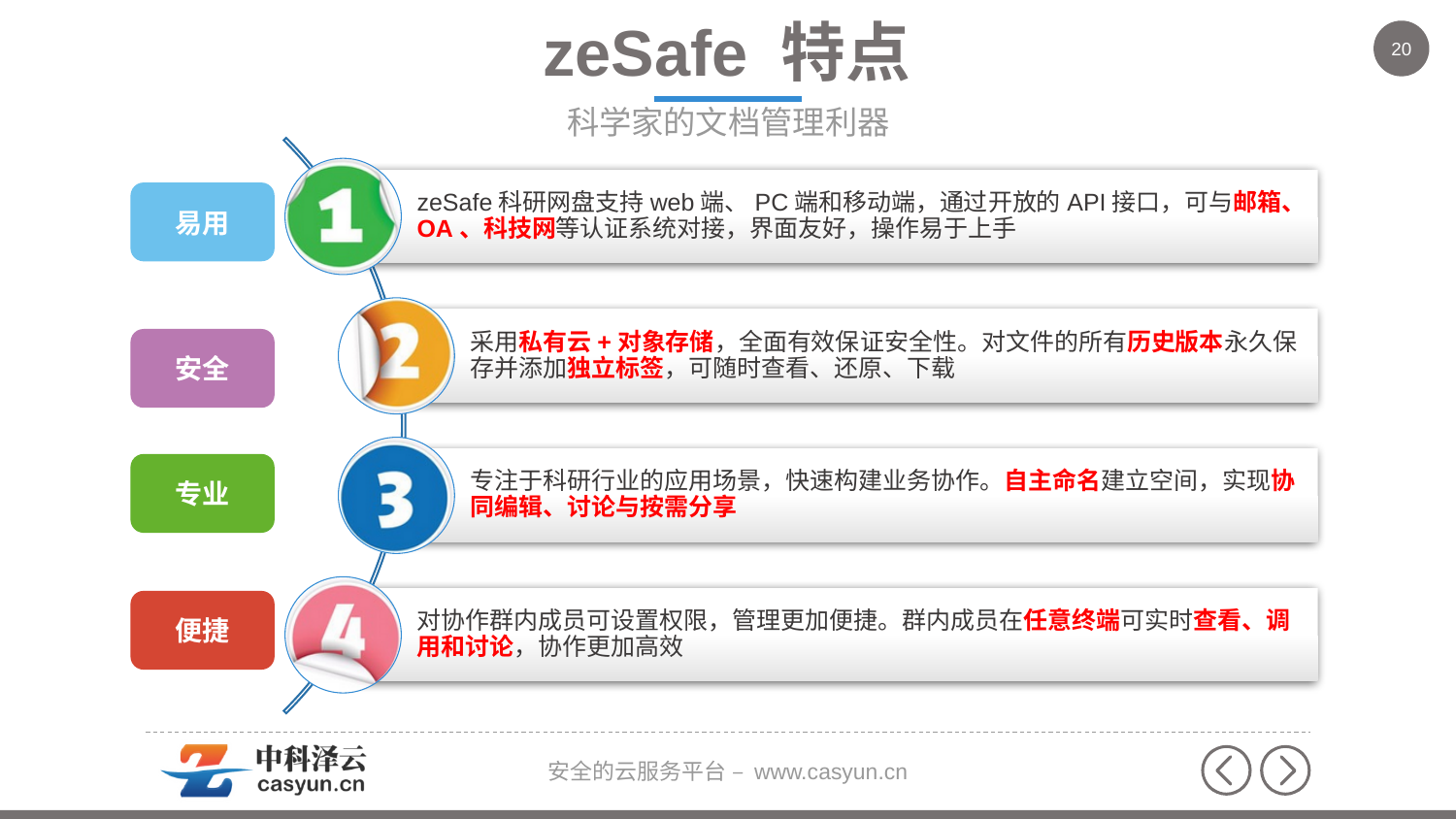

zeSafe 特点
科学家的文档管理利器
zeSafe科研网盘支持web端、PC端和移动端，通过开放的API接口，可与邮箱、OA、科技网等认证系统对接，界面友好，操作易于上手
采用私有云+对象存储，全面有效保证安全性。对文件的所有历史版本永久保存并添加独立标签，可随时查看、还原、下载
专注于科研行业的应用场景，快速构建业务协作。自主命名建立空间，实现协同编辑、讨论与按需分享
对协作群内成员可设置权限，管理更加便捷。群内成员在任意终端可实时查看、调用和讨论，协作更加高效
易用
安全
专业
便捷